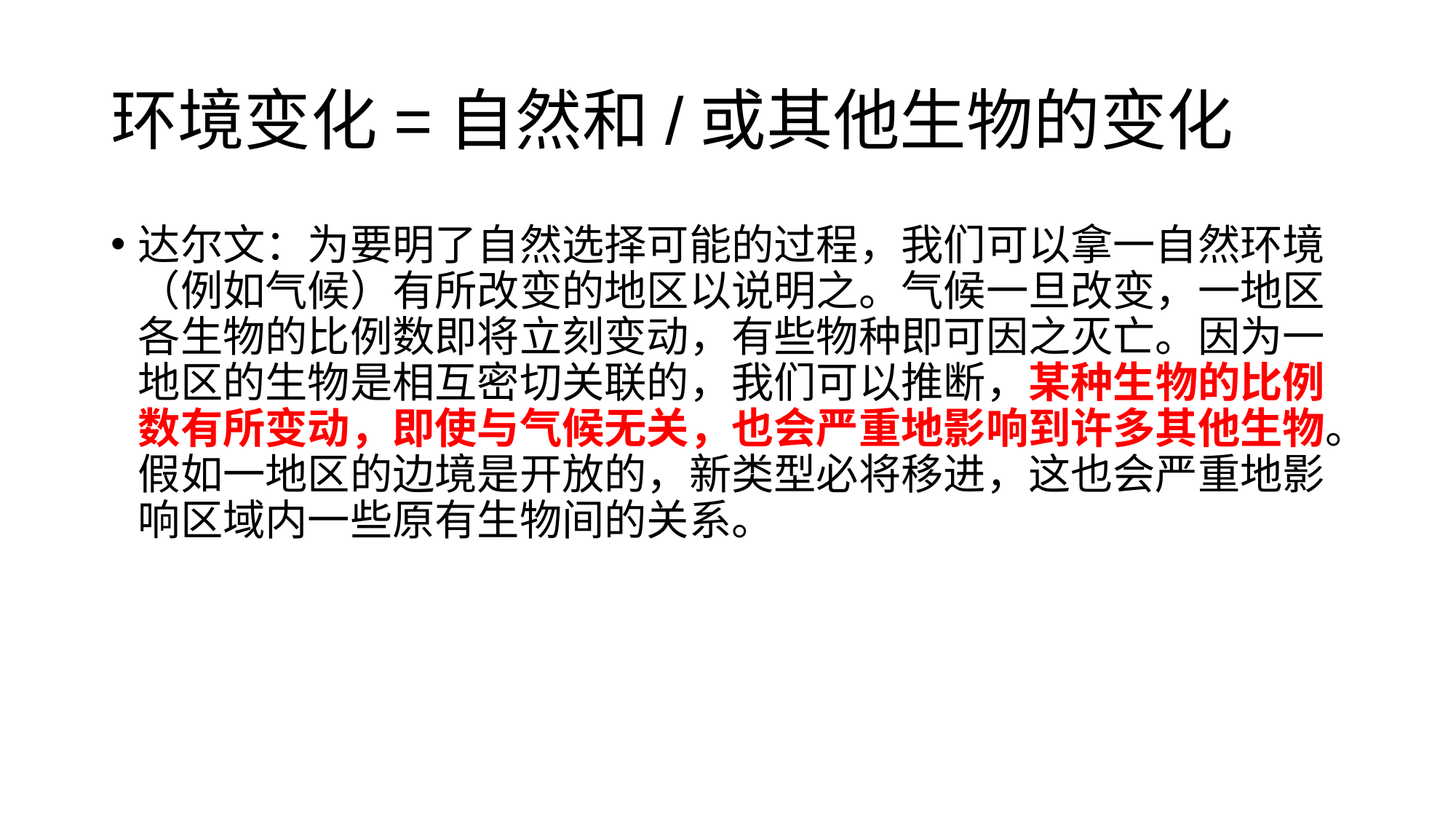

# 环境变化=自然和/或其他生物的变化
达尔文：为要明了自然选择可能的过程，我们可以拿一自然环境（例如气候）有所改变的地区以说明之。气候一旦改变，一地区各生物的比例数即将立刻变动，有些物种即可因之灭亡。因为一地区的生物是相互密切关联的，我们可以推断，某种生物的比例数有所变动，即使与气候无关，也会严重地影响到许多其他生物。假如一地区的边境是开放的，新类型必将移进，这也会严重地影响区域内一些原有生物间的关系。